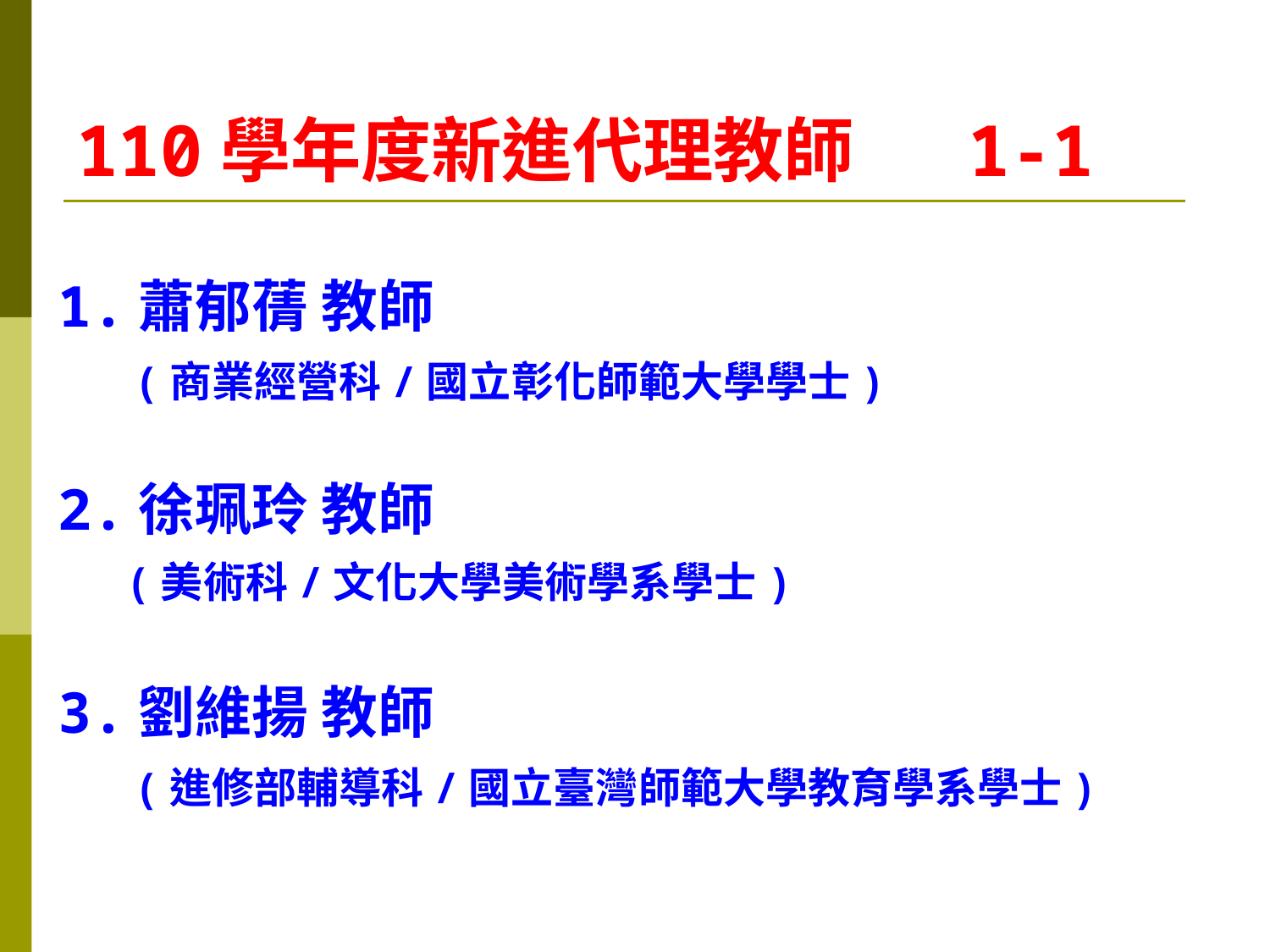

# 110學年度新進代理教師      1-1
1.蕭郁蒨 教師
   (商業經營科/國立彰化師範大學學士)

2.徐珮玲 教師
  (美術科/文化大學美術學系學士)

3.劉維揚 教師
   (進修部輔導科/國立臺灣師範大學教育學系學士)